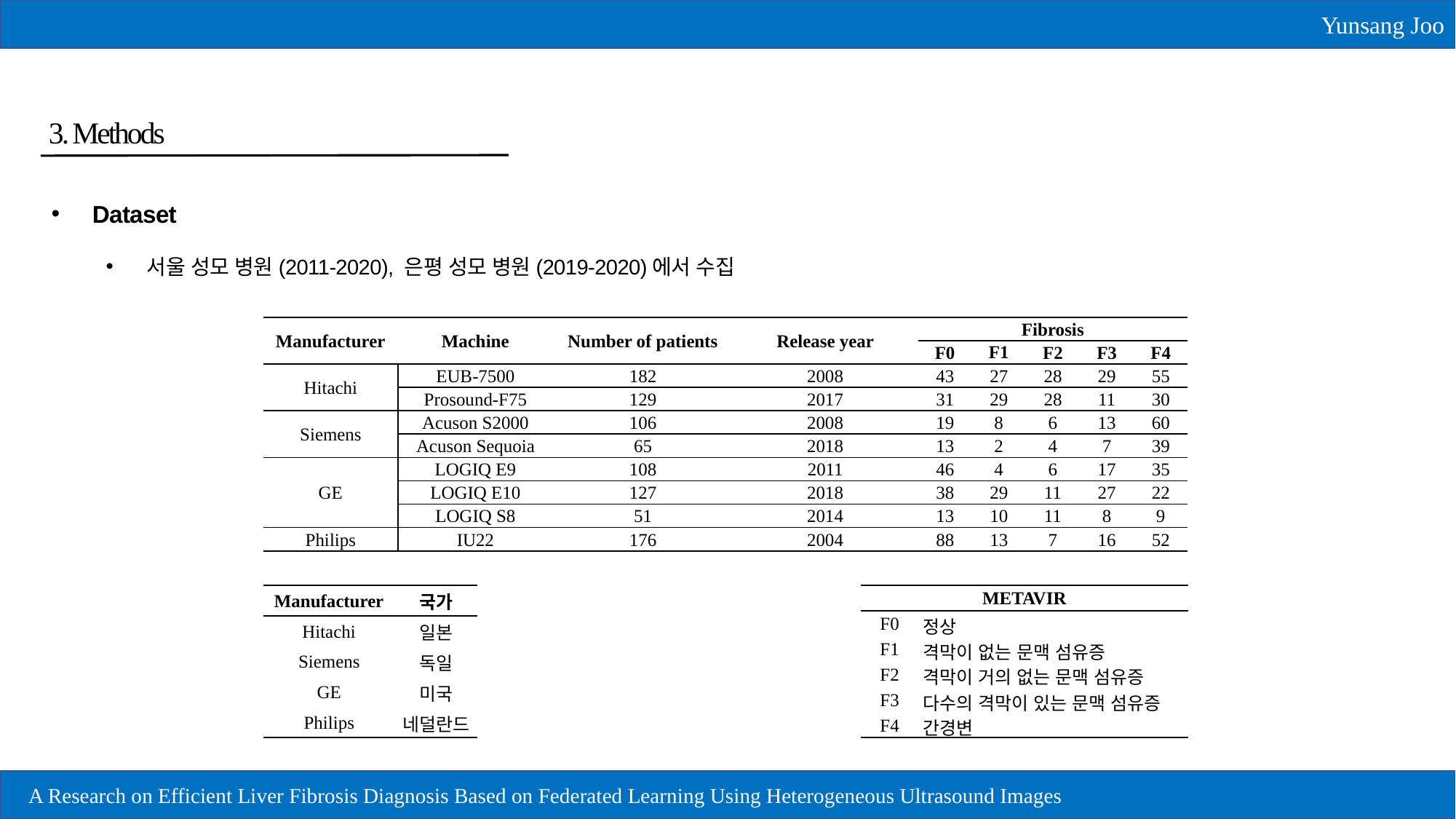

Yunsang Joo
3. Methods
Dataset
서울 성모 병원(2011-2020), 은평 성모 병원(2019-2020)에서 수집

| Manufacturer | Machine | Number of patients | Release year | Fibrosis |  |  |  |  |
| --- | --- | --- | --- | --- | --- | --- | --- | --- |
|  |  |  |  | F0 | F1 | F2 | F3 | F4 |
| Hitachi | EUB-7500 | 182 | 2008 | 43 | 27 | 28 | 29 | 55 |
|  | Prosound-F75 | 129 | 2017 | 31 | 29 | 28 | 11 | 30 |
| Siemens | Acuson S2000 | 106 | 2008 | 19 | 8 | 6 | 13 | 60 |
|  | Acuson Sequoia | 65 | 2018 | 13 | 2 | 4 | 7 | 39 |
| GE | LOGIQ E9 | 108 | 2011 | 46 | 4 | 6 | 17 | 35 |
|  | LOGIQ E10 | 127 | 2018 | 38 | 29 | 11 | 27 | 22 |
|  | LOGIQ S8 | 51 | 2014 | 13 | 10 | 11 | 8 | 9 |
| Philips | IU22 | 176 | 2004 | 88 | 13 | 7 | 16 | 52 |
| Manufacturer | 국가 |
| --- | --- |
| Hitachi | 일본 |
| Siemens | 독일 |
| GE | 미국 |
| Philips | 네덜란드 |
| METAVIR | F4 |
| --- | --- |
| F0 | 정상 |
| F1 | 격막이 없는 문맥 섬유증 |
| F2 | 격막이 거의 없는 문맥 섬유증 |
| F3 | 다수의 격막이 있는 문맥 섬유증 |
| F4 | 간경변 |

16
A Research on Efficient Liver Fibrosis Diagnosis Based on Federated Learning Using Heterogeneous Ultrasound Images